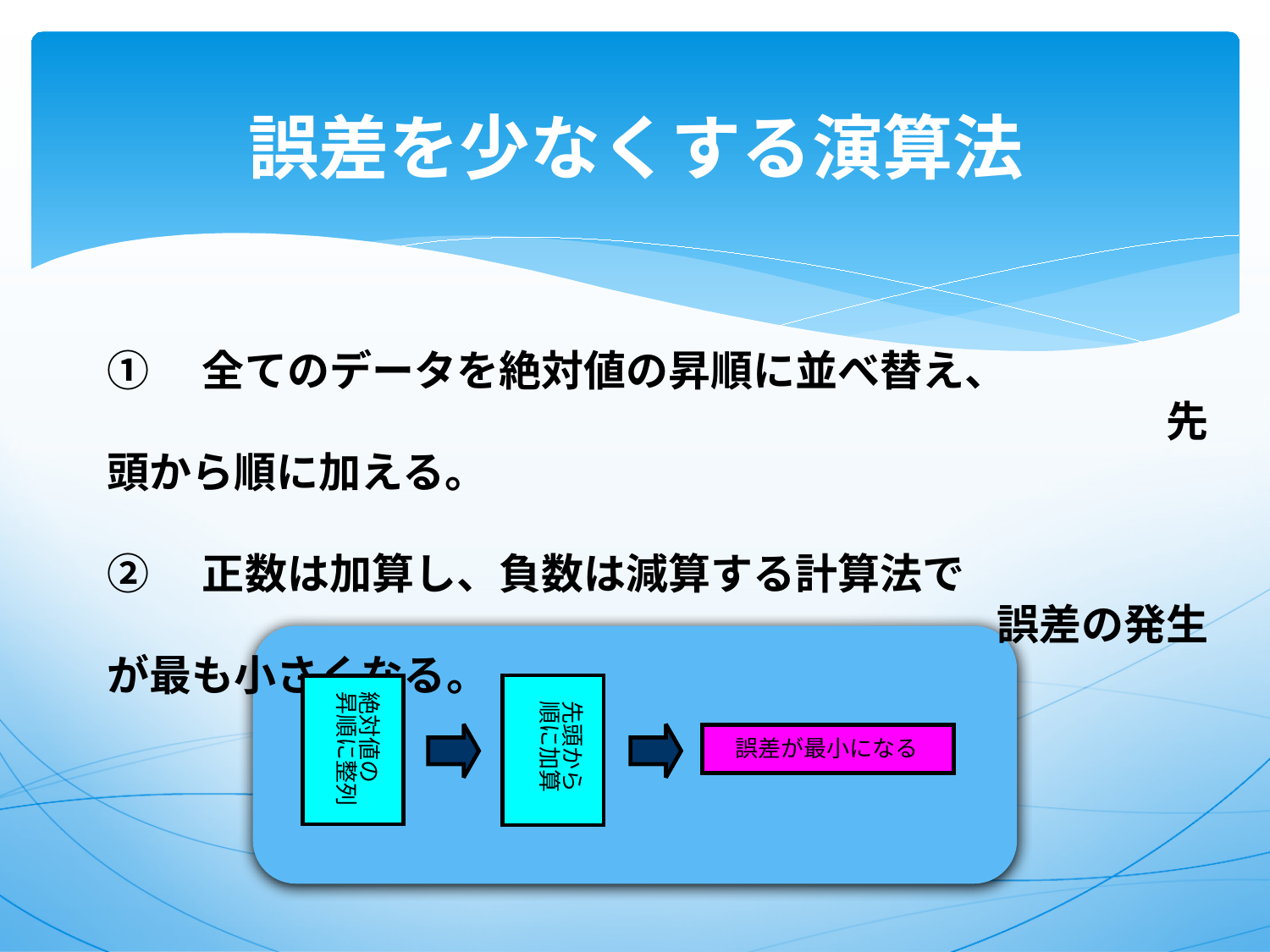

# 誤差を少なくする演算法
①　全てのデータを絶対値の昇順に並べ替え、
　　　　　　　　　　　　　　　　　　　　　　　　　先頭から順に加える。

②　正数は加算し、負数は減算する計算法で
　　　　　　　　　　　　　　　　　　　　　誤差の発生が最も小さくなる。

絶対値の
昇順に整列
先頭から
順に加算

誤差が最小になる